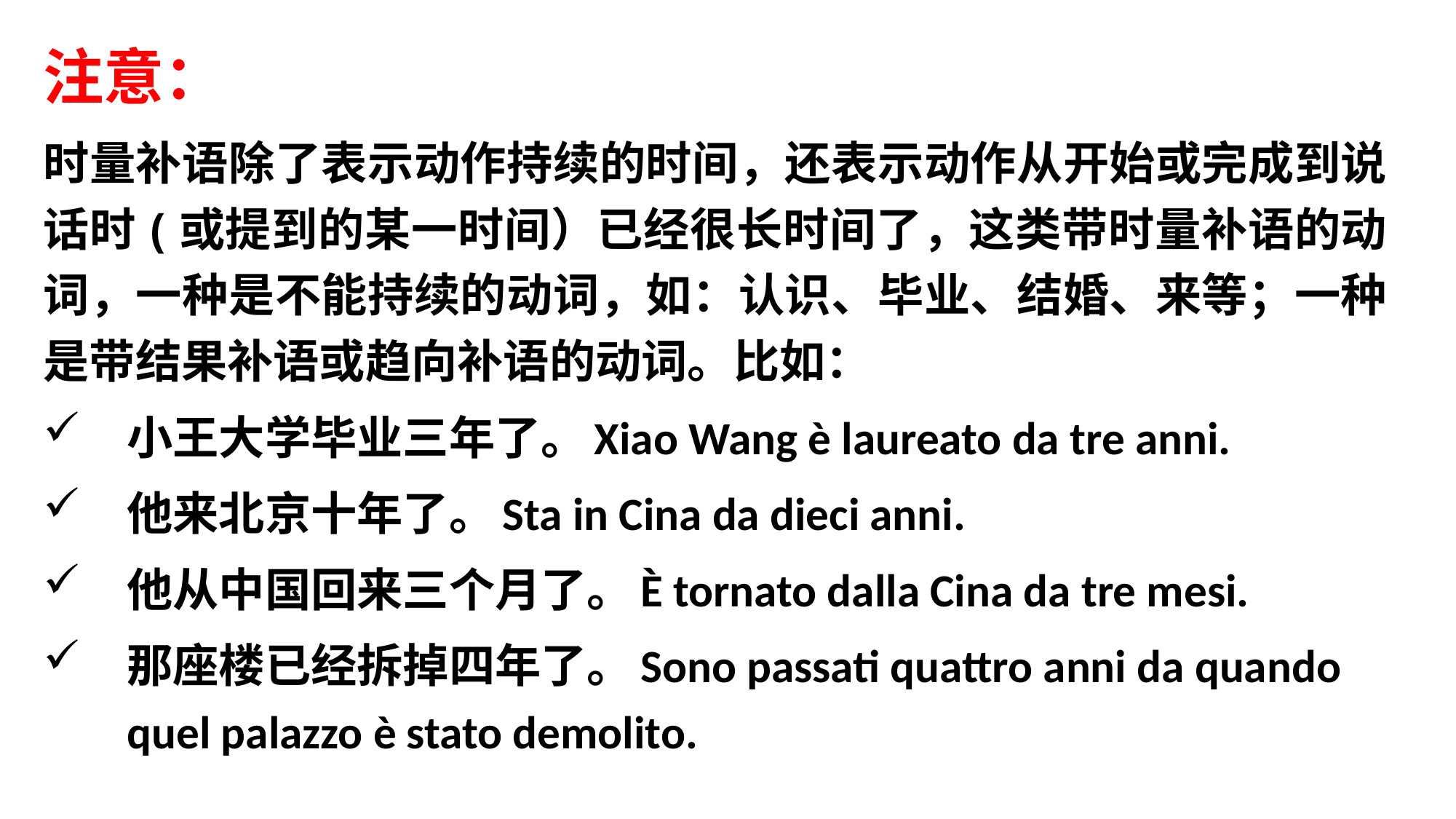

注意：
时量补语除了表示动作持续的时间，还表示动作从开始或完成到说话时(或提到的某一时间）已经很长时间了，这类带时量补语的动词，一种是不能持续的动词，如：认识、毕业、结婚、来等；一种是带结果补语或趋向补语的动词。比如：
小王大学毕业三年了。Xiao Wang è laureato da tre anni.
他来北京十年了。Sta in Cina da dieci anni.
他从中国回来三个月了。È tornato dalla Cina da tre mesi.
那座楼已经拆掉四年了。Sono passati quattro anni da quando quel palazzo è stato demolito.